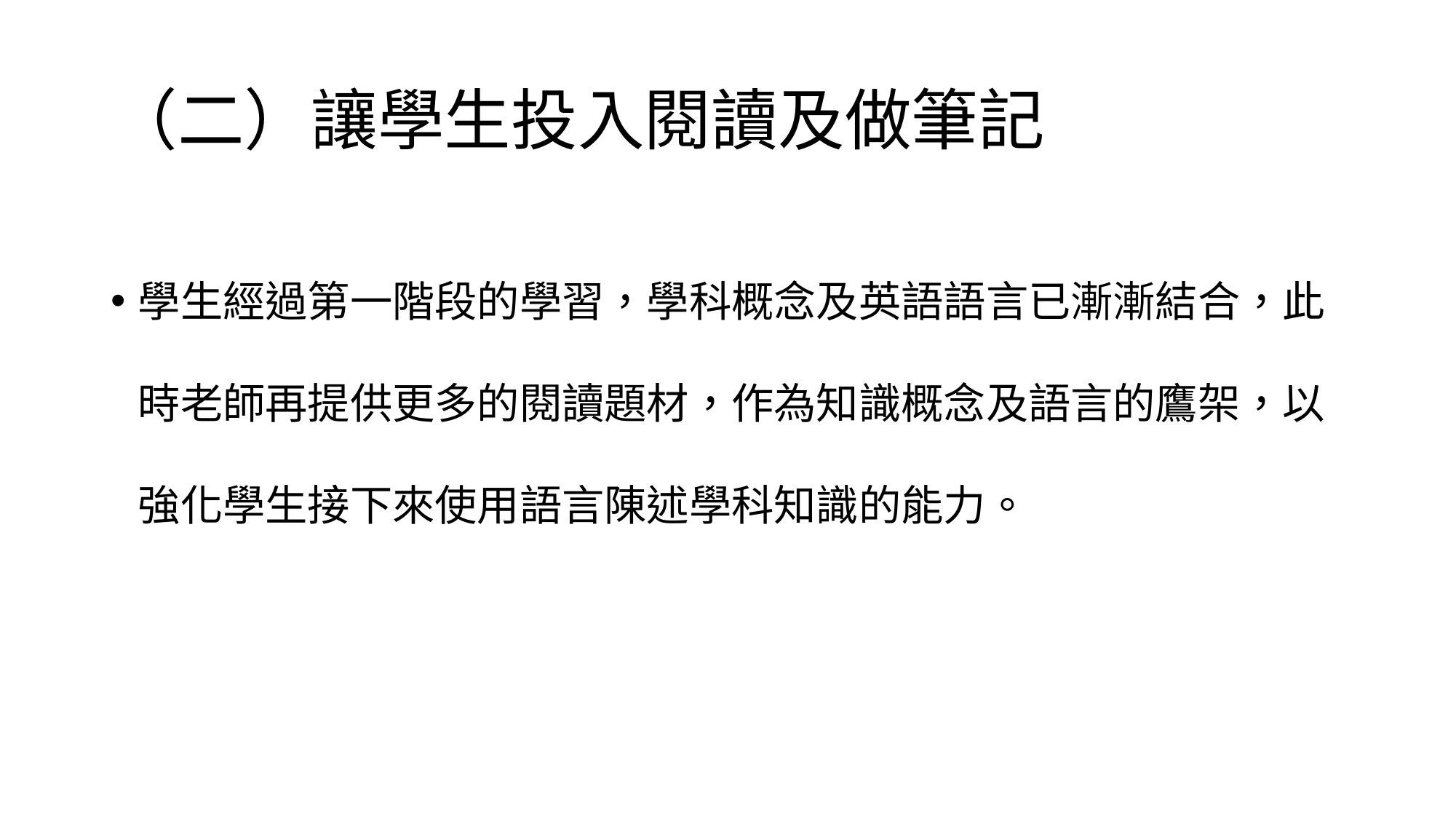

# （二）讓學生投入閱讀及做筆記
學生經過第一階段的學習，學科概念及英語語言已漸漸結合，此時老師再提供更多的閱讀題材，作為知識概念及語言的鷹架，以強化學生接下來使用語言陳述學科知識的能力。